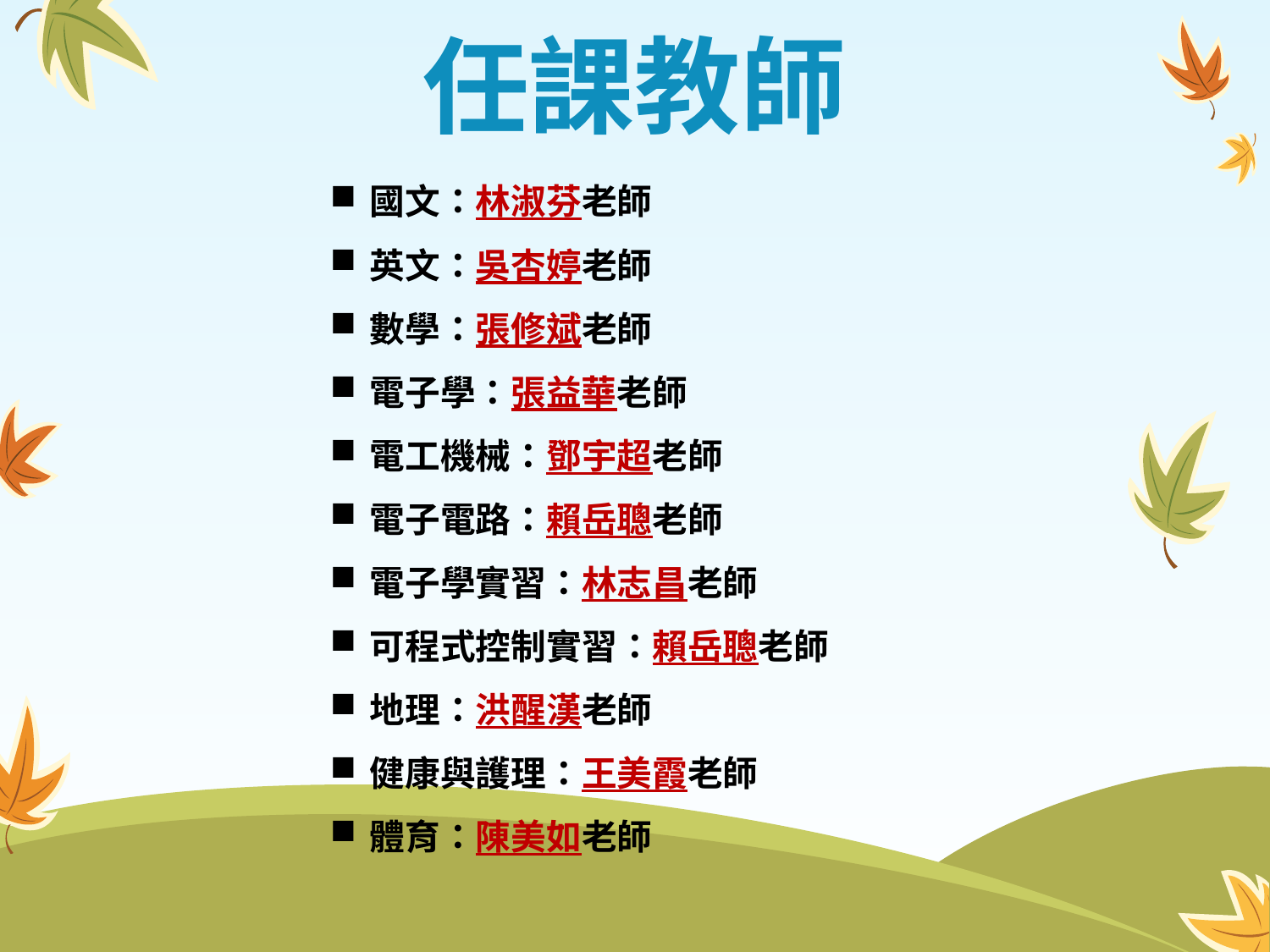

# 任課教師
國文：林淑芬老師
英文：吳杏婷老師
數學：張修斌老師
電子學：張益華老師
電工機械：鄧宇超老師
電子電路：賴岳聰老師
電子學實習：林志昌老師
可程式控制實習：賴岳聰老師
地理：洪醒漢老師
健康與護理：王美霞老師
體育：陳美如老師